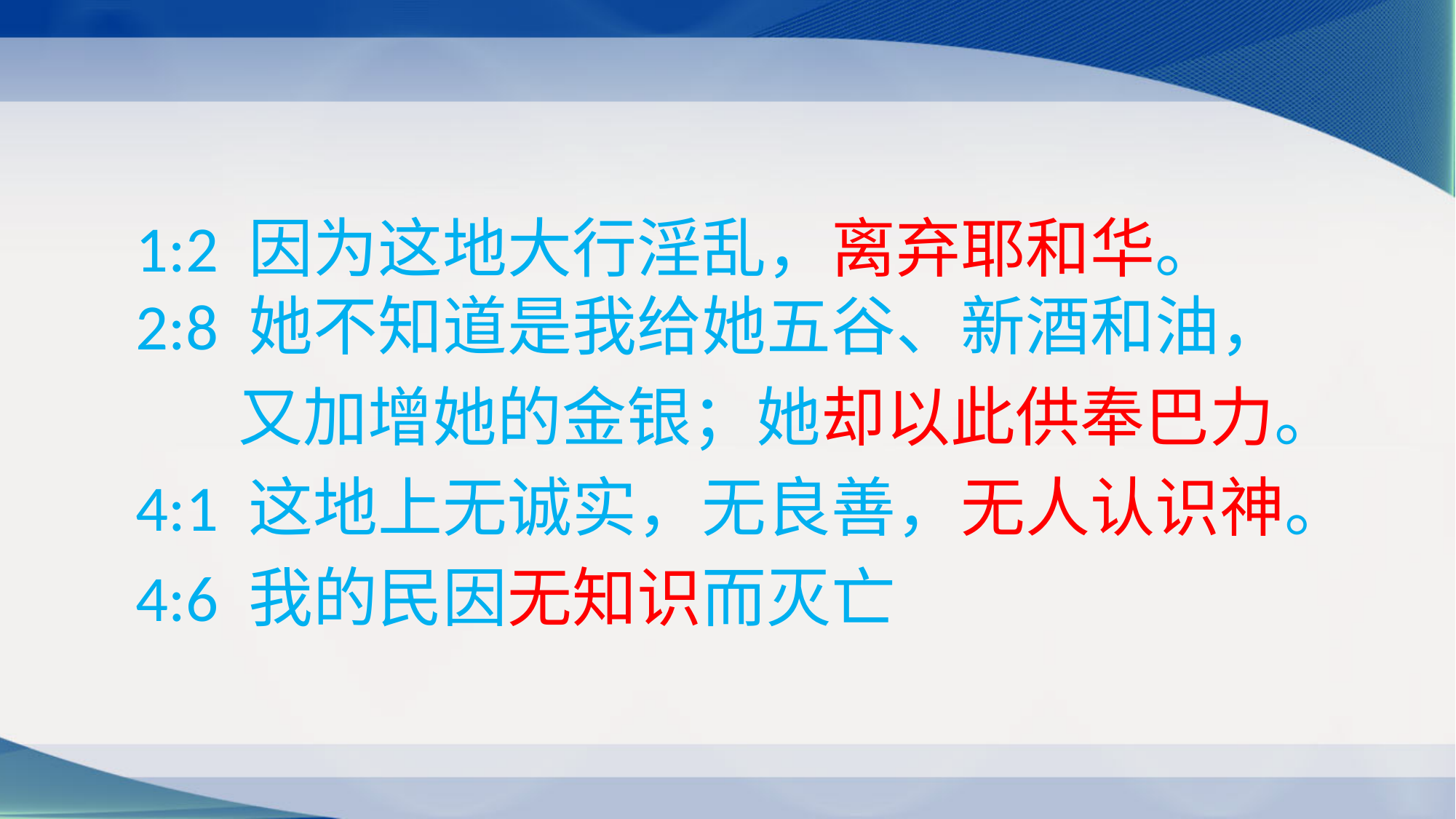

1:2 因为这地大行淫乱，离弃耶和华。
2:8 她不知道是我给她五谷、新酒和油，
      又加增她的金银；她却以此供奉巴力。
4:1 这地上无诚实，无良善，无人认识神。
4:6 我的民因无知识而灭亡